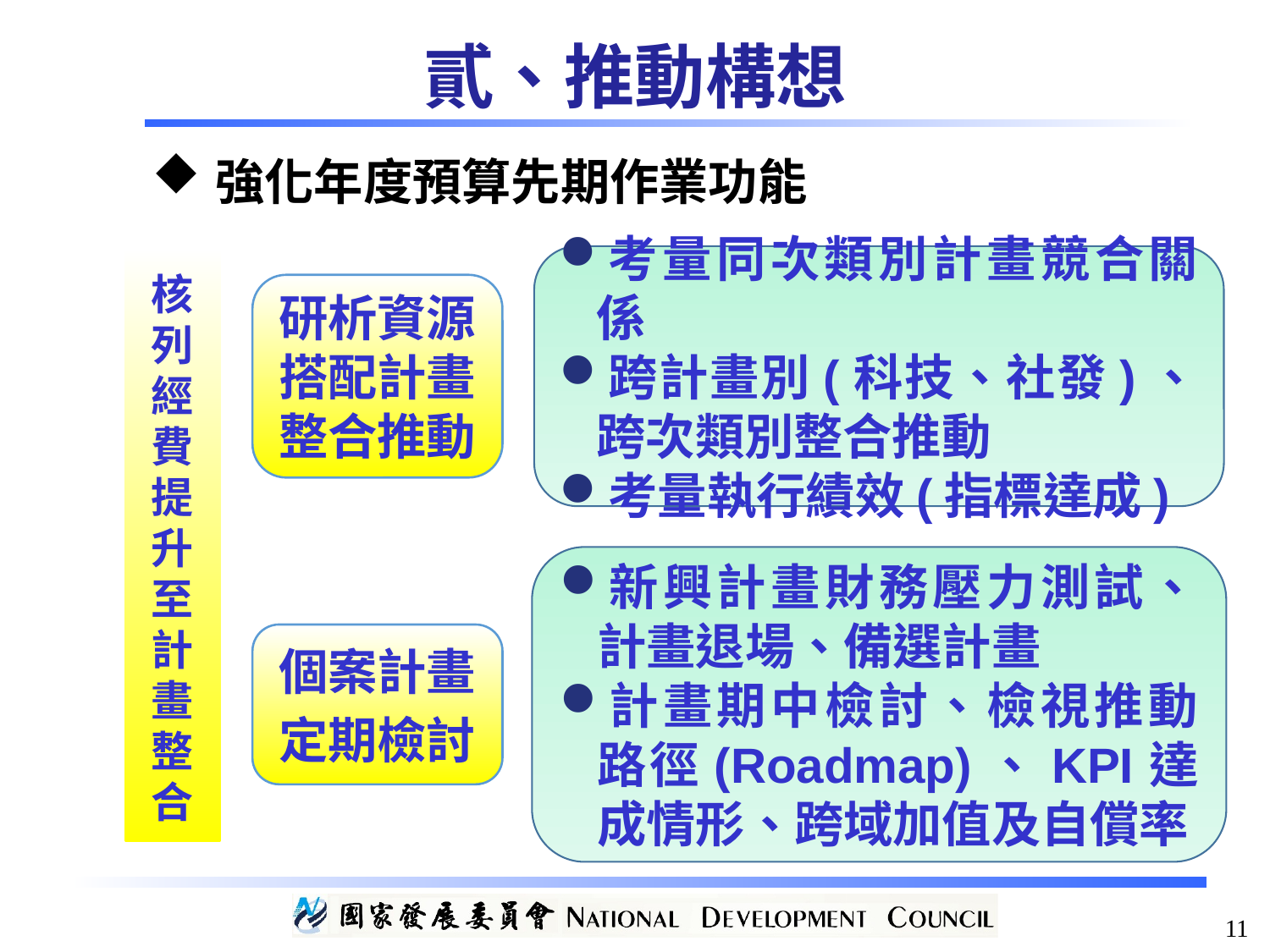

貳、推動構想
強化年度預算先期作業功能
考量同次類別計畫競合關係
跨計畫別(科技、社發)、跨次類別整合推動
考量執行績效(指標達成)
核列經費提升至計畫整合
研析資源搭配計畫整合推動
新興計畫財務壓力測試、計畫退場、備選計畫
計畫期中檢討、檢視推動路徑(Roadmap)、KPI達成情形、跨域加值及自償率
個案計畫
定期檢討
11